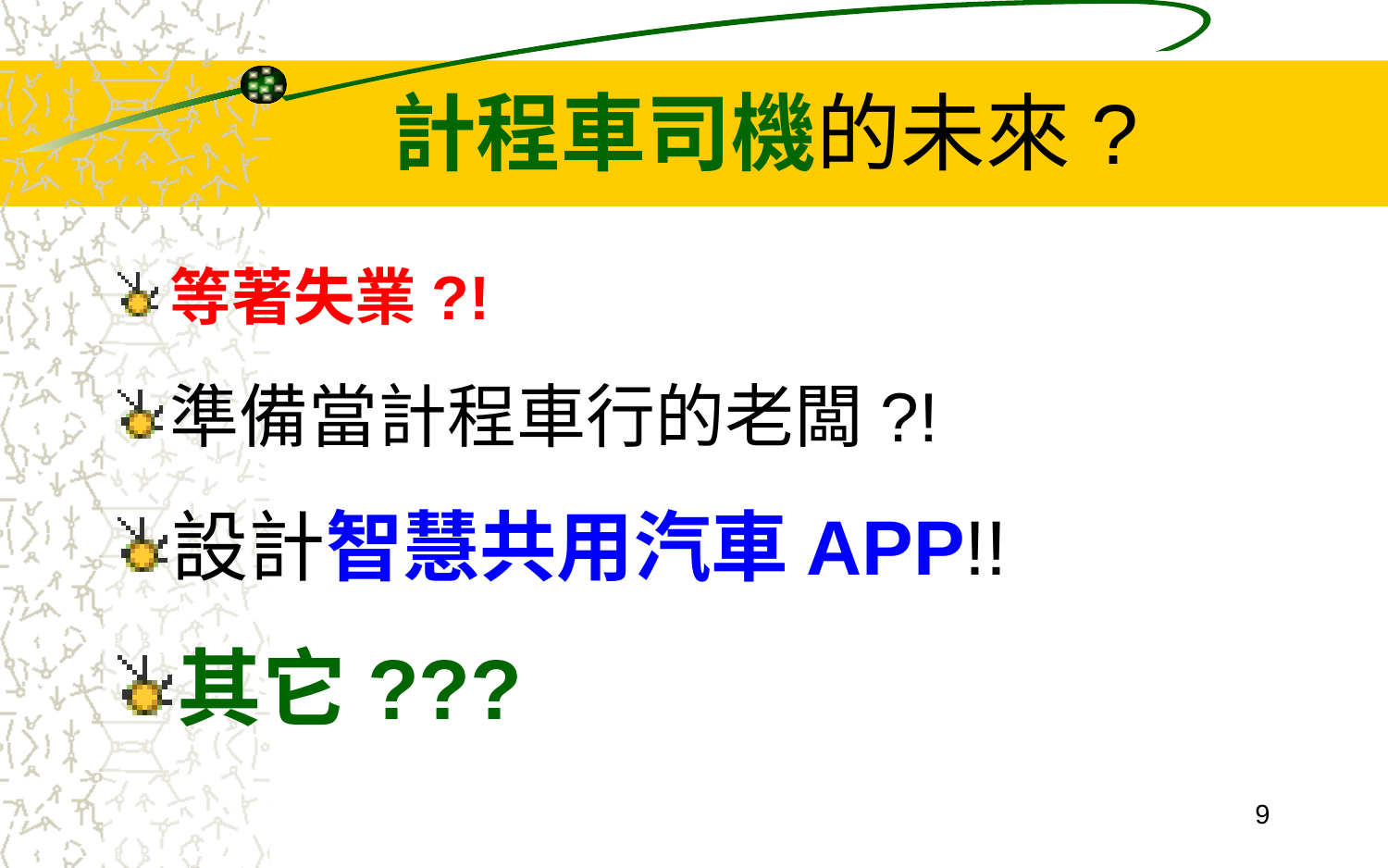

# 計程車司機的未來?
等著失業?!

準備當計程車行的老闆?!

設計智慧共用汽車APP!!

其它???
9